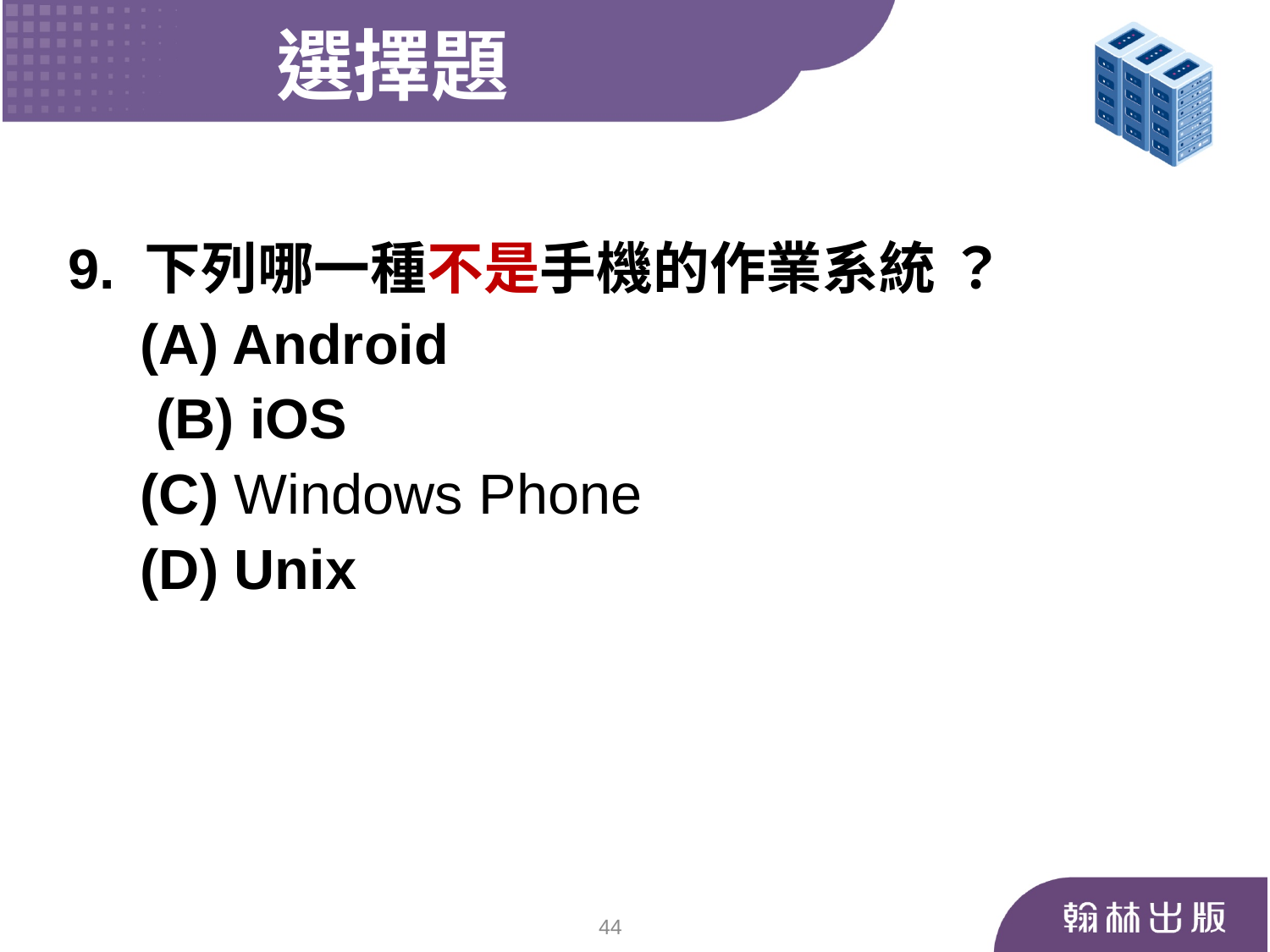

選擇題
9. 下列哪一種不是手機的作業系統 ？
	   (A) Android
	    (B) iOS
	   (C) Windows Phone
	   (D) Unix

44